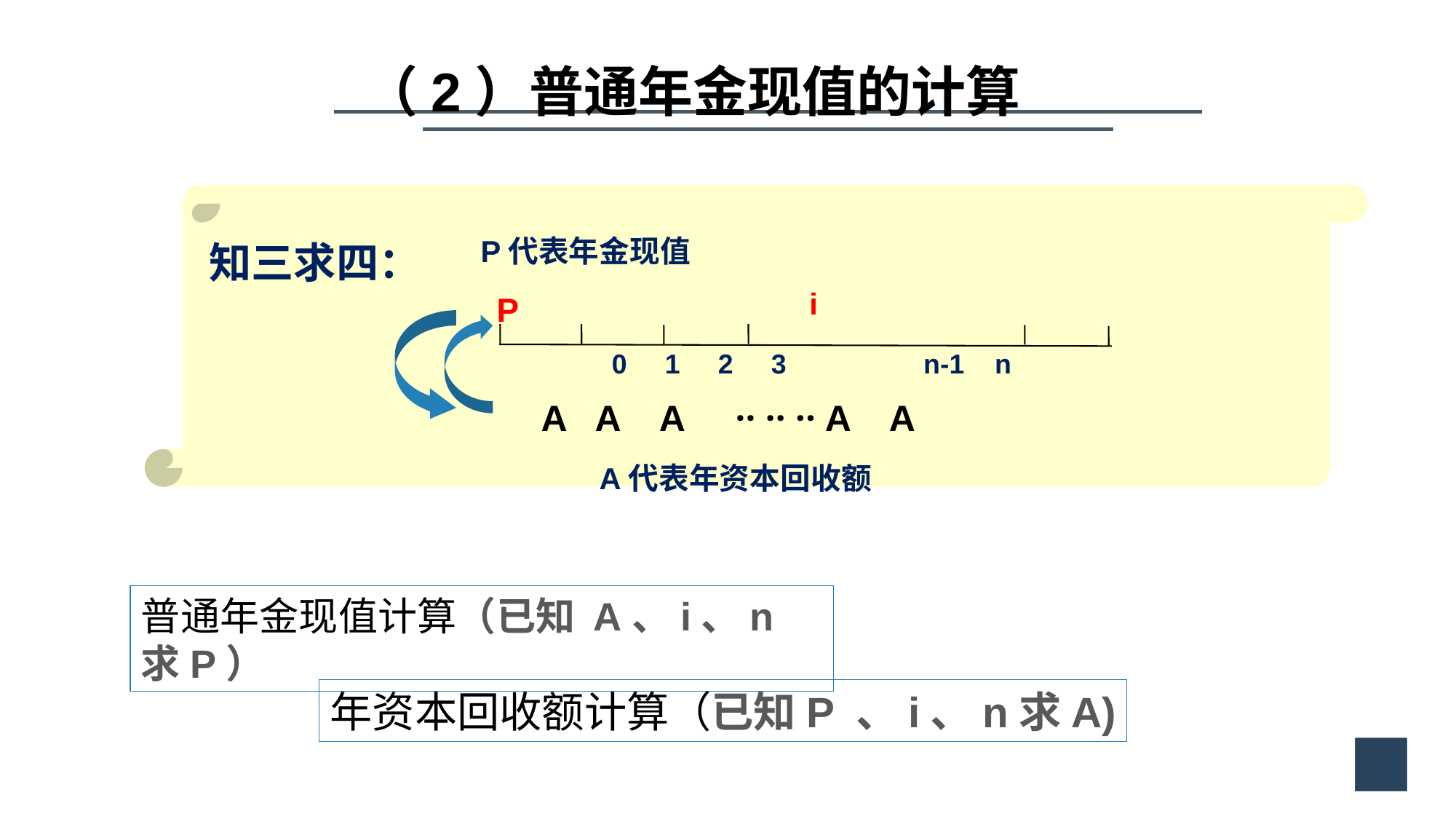

（2）普通年金现值的计算

知三求四：
P代表年金现值
i
P

0     1     2     3                  n-1    n

      A   A    A     ‥ ‥ ‥ A    A

    A代表年资本回收额
普通年金现值计算（已知 A、i、n求P）
年资本回收额计算（已知P 、i、n求A)
41